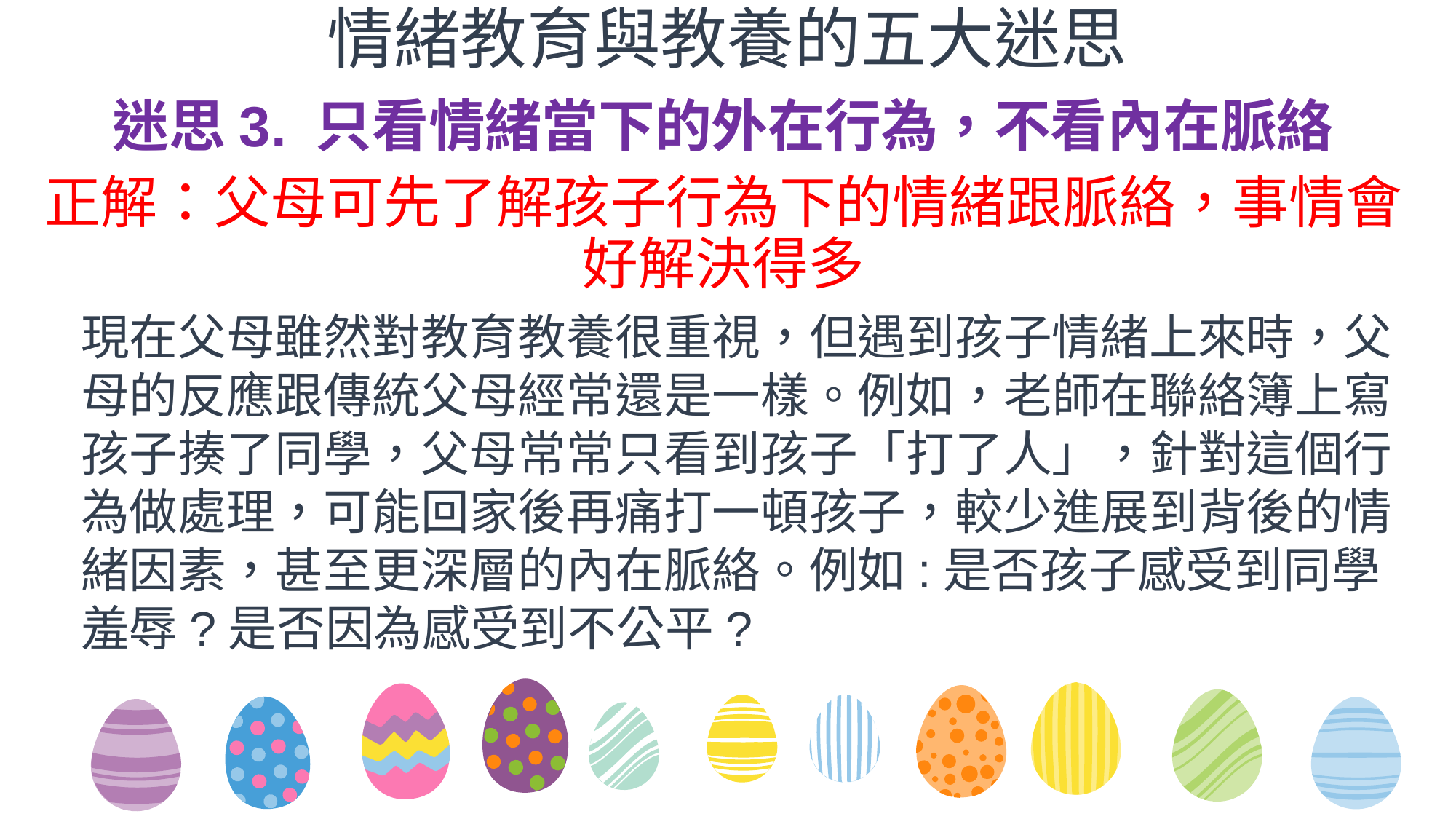

情緒教育與教養的五大迷思
迷思3. 只看情緒當下的外在行為，不看內在脈絡
正解：父母可先了解孩子行為下的情緒跟脈絡，事情會好解決得多

現在父母雖然對教育教養很重視，但遇到孩子情緒上來時，父母的反應跟傳統父母經常還是一樣。例如，老師在聯絡簿上寫孩子揍了同學，父母常常只看到孩子「打了人」，針對這個行為做處理，可能回家後再痛打一頓孩子，較少進展到背後的情緒因素，甚至更深層的內在脈絡。例如:是否孩子感受到同學羞辱?是否因為感受到不公平?